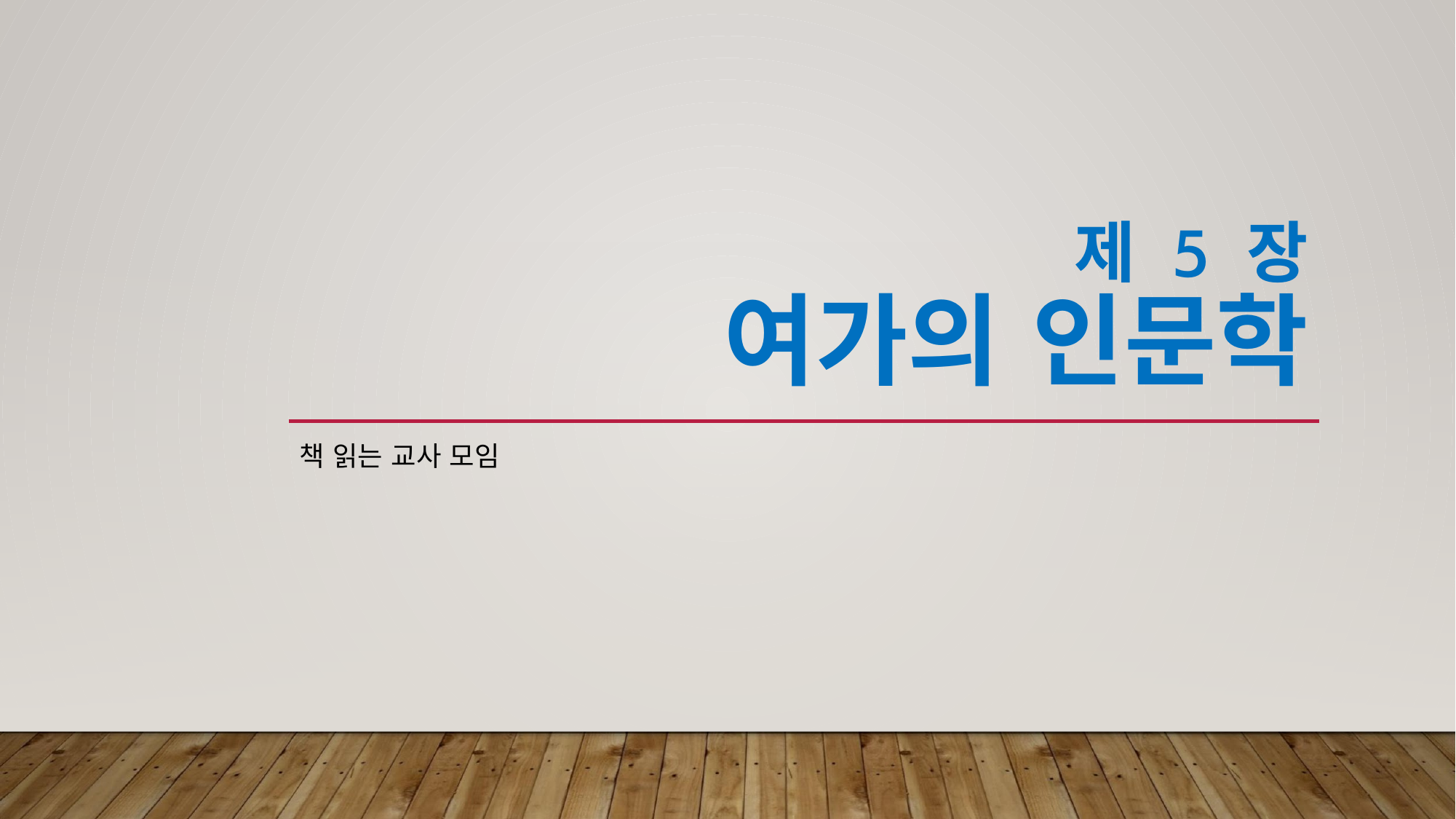

# 제 5 장 여가의 인문학
책 읽는 교사 모임